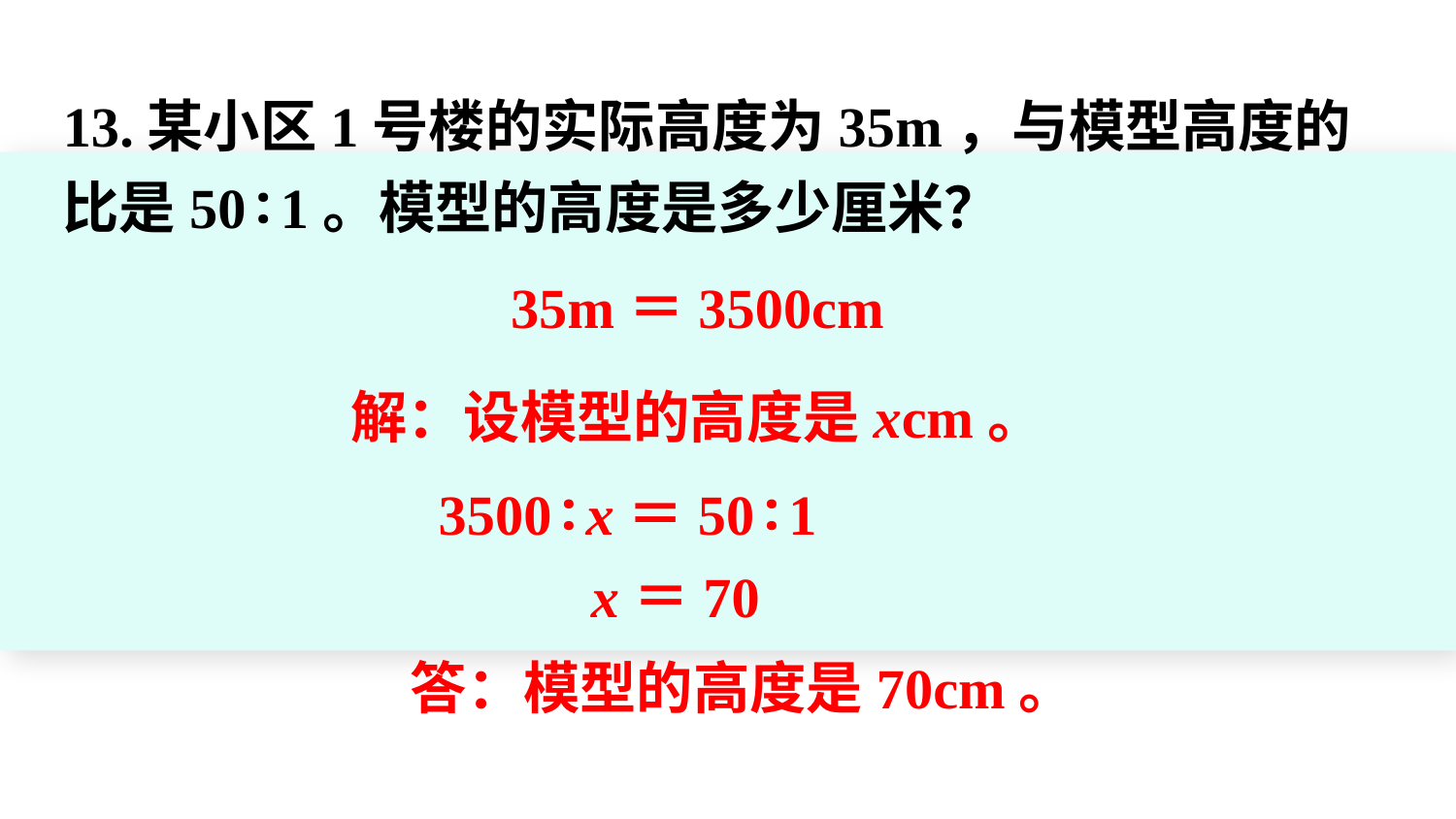

13.某小区1号楼的实际高度为35m，与模型高度的比是50∶1。模型的高度是多少厘米？
35m＝3500cm
解：设模型的高度是xcm。
3500∶x＝50∶1
x＝70
答：模型的高度是70cm。